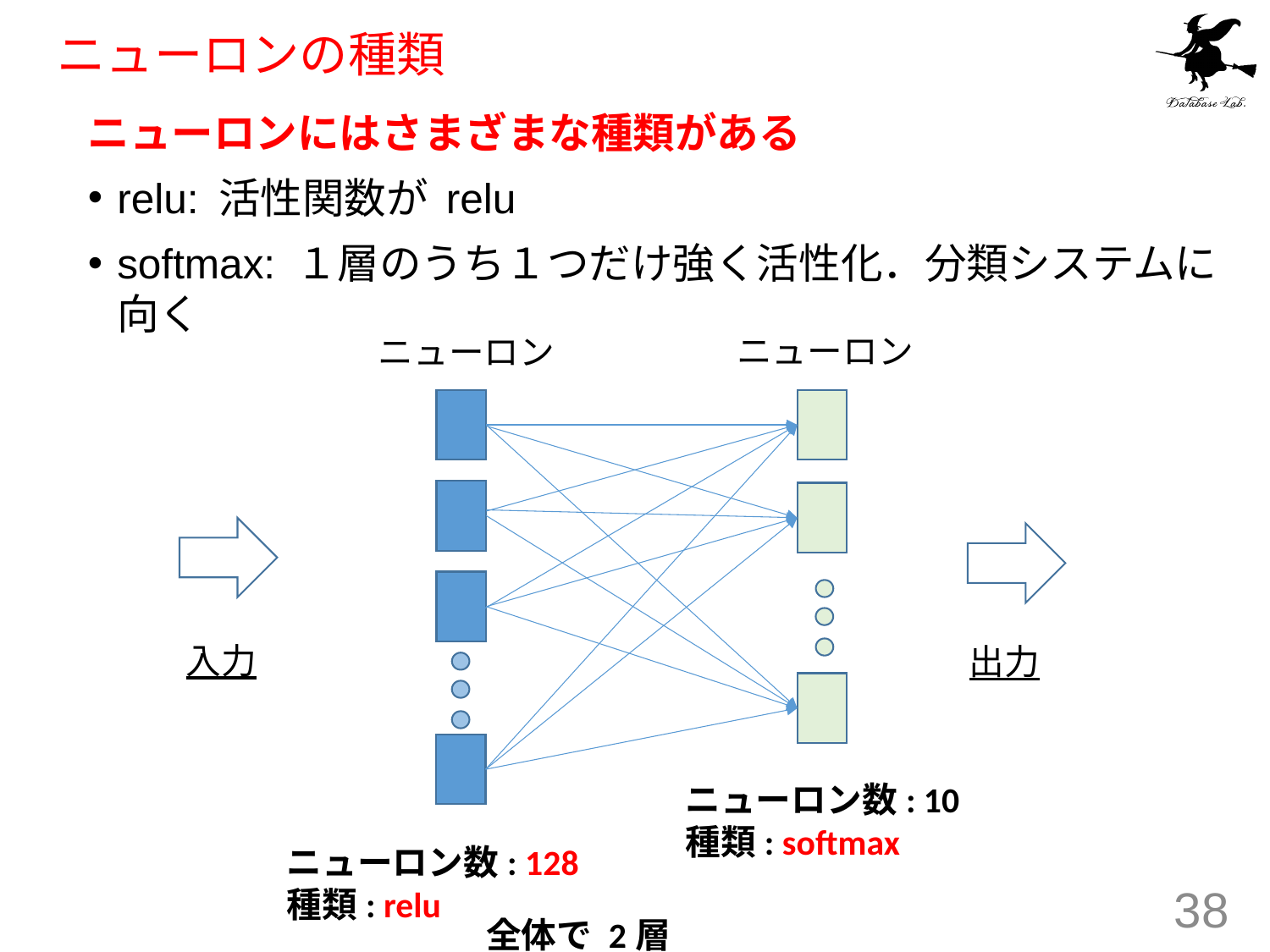

# ニューロンの種類
ニューロンにはさまざまな種類がある
relu: 活性関数が relu
softmax: １層のうち１つだけ強く活性化．分類システムに向く
ニューロン
ニューロン

入力
出力
ニューロン数: 10
種類: softmax
ニューロン数: 128
種類: relu
38
全体で 2層